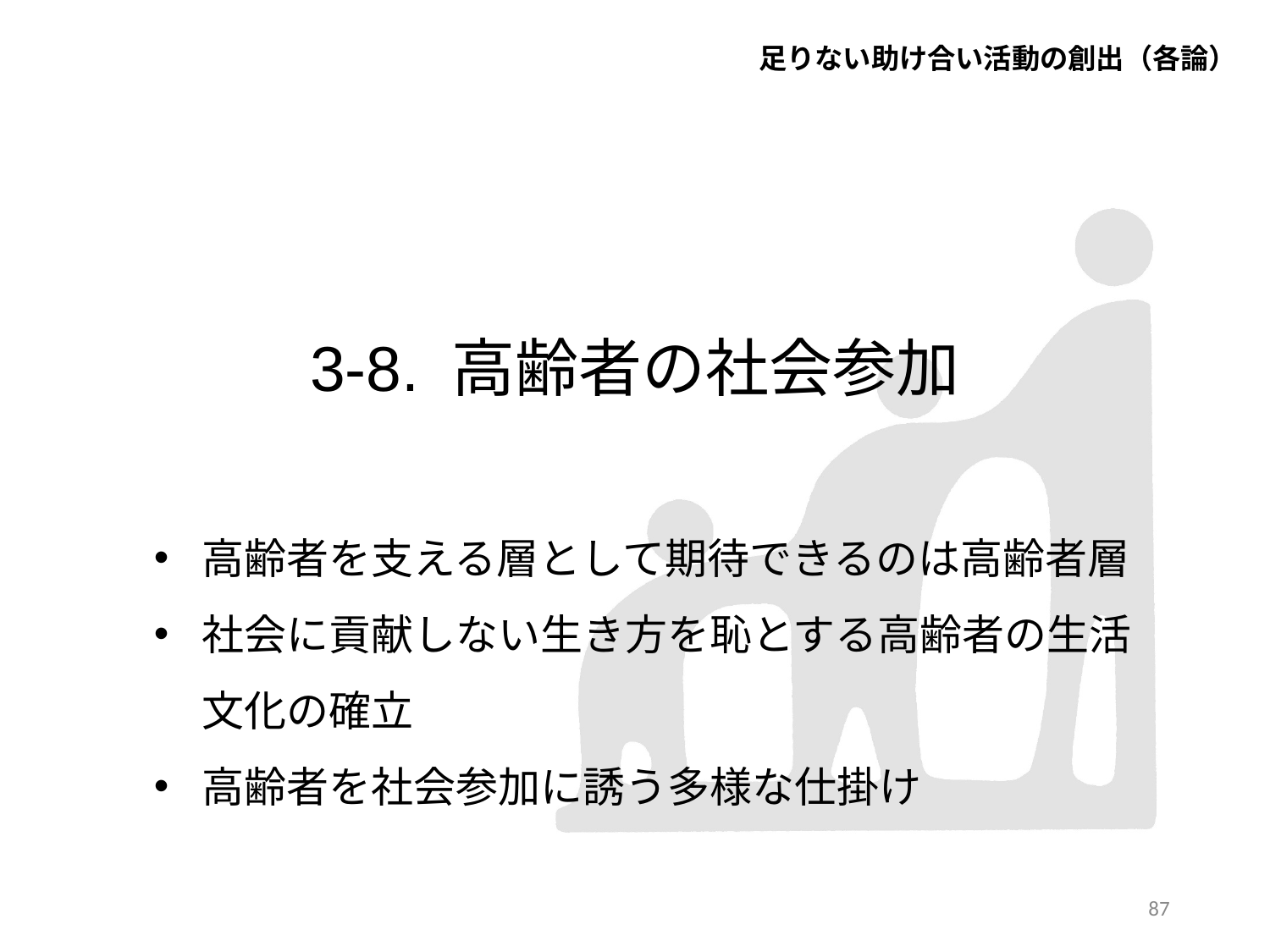

足りない助け合い活動の創出（各論）
# 3-8. 高齢者の社会参加
高齢者を支える層として期待できるのは高齢者層
社会に貢献しない生き方を恥とする高齢者の生活文化の確立
高齢者を社会参加に誘う多様な仕掛け
87